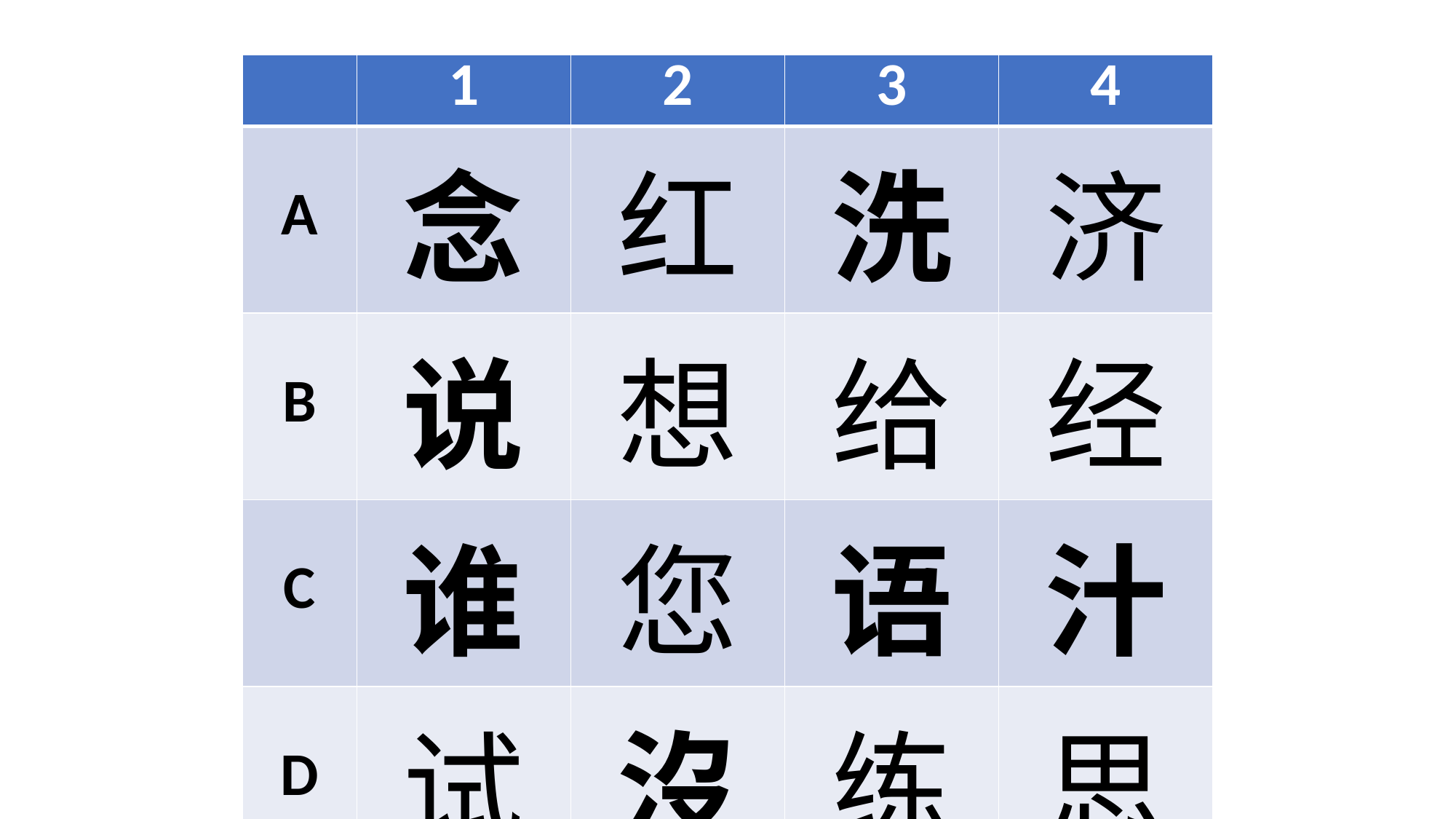

|  | 1 | 2 | 3 | 4 |
| --- | --- | --- | --- | --- |
| A | 念 | 红 | 洗 | 济 |
| B | 说 | 想 | 给 | 经 |
| C | 谁 | 您 | 语 | 汁 |
| D | 试 | 沒 | 练 | 思 |